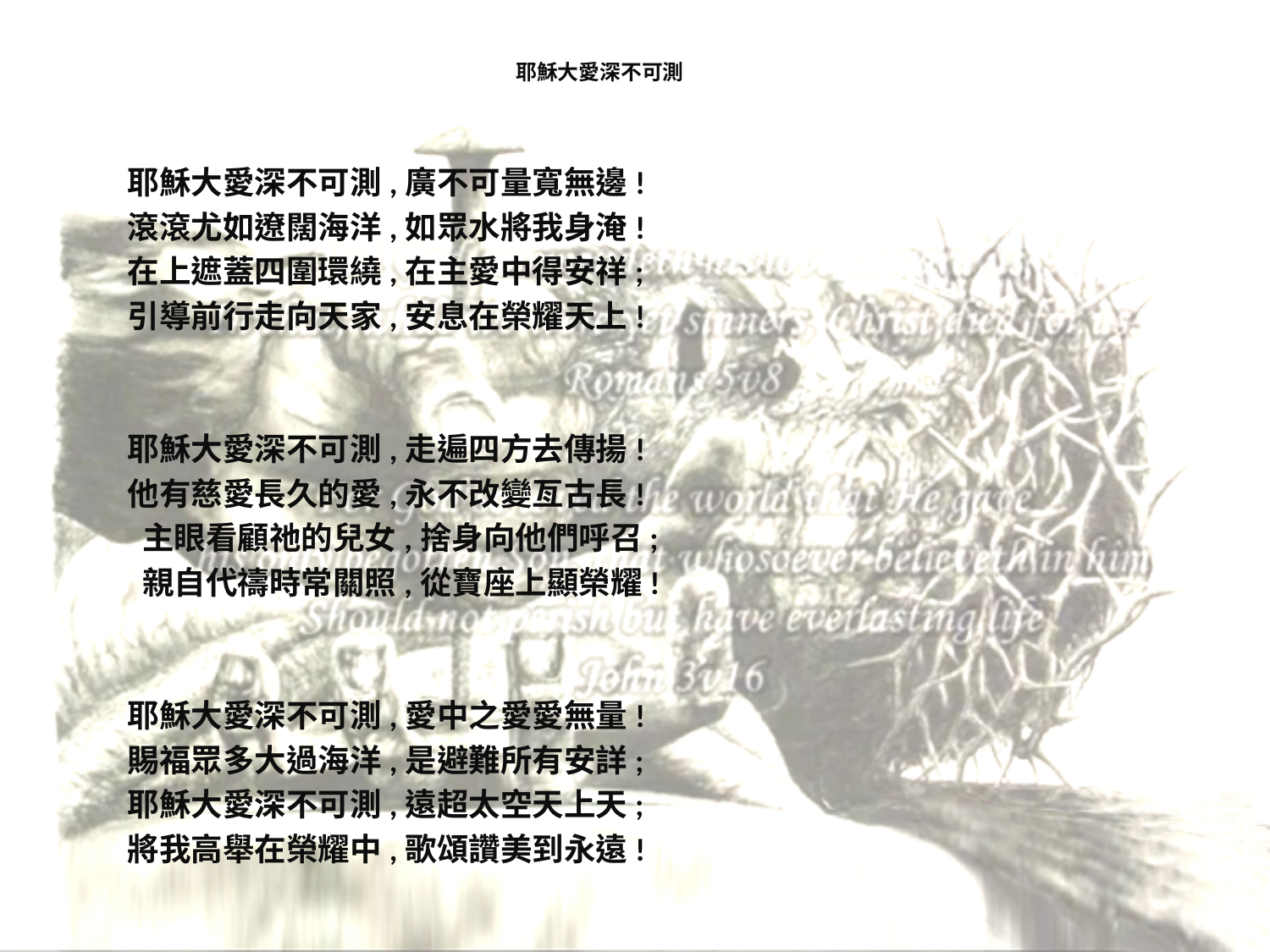

# 耶穌大愛深不可測
耶穌大愛深不可測,廣不可量寬無邊!
滾滾尤如遼闊海洋,如眾水將我身淹!
在上遮蓋四圍環繞,在主愛中得安祥;
引導前行走向天家,安息在榮耀天上!

耶穌大愛深不可測,走遍四方去傳揚!
他有慈愛長久的愛,永不改變亙古長!
 主眼看顧祂的兒女,捨身向他們呼召;
 親自代禱時常關照,從寶座上顯榮耀!

耶穌大愛深不可測,愛中之愛愛無量!
賜福眾多大過海洋,是避難所有安詳;
耶穌大愛深不可測,遠超太空天上天;
將我高舉在榮耀中,歌頌讚美到永遠!